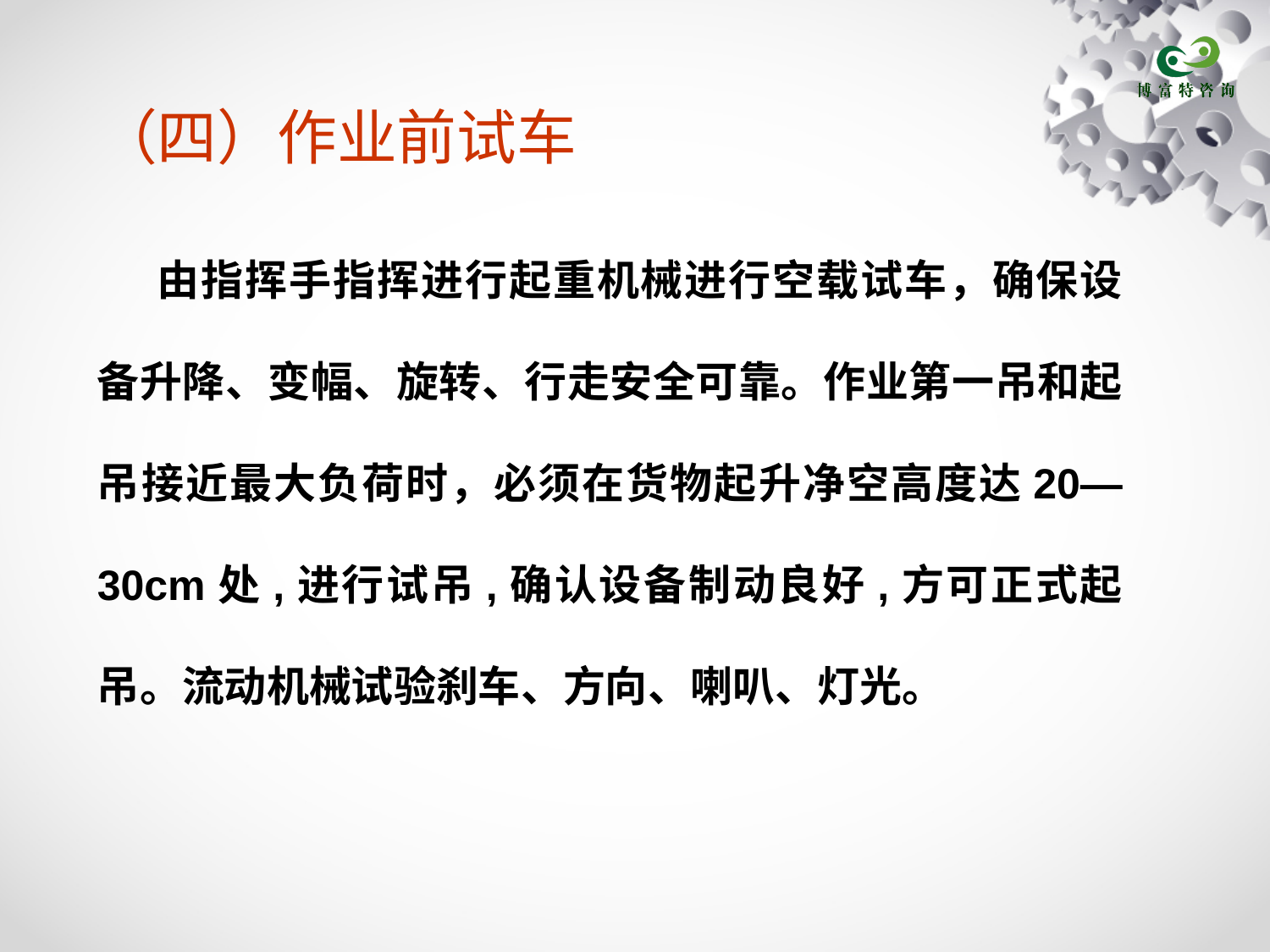

# （四）作业前试车
由指挥手指挥进行起重机械进行空载试车，确保设备升降、变幅、旋转、行走安全可靠。作业第一吊和起吊接近最大负荷时，必须在货物起升净空高度达20—30cm处,进行试吊,确认设备制动良好,方可正式起吊。流动机械试验刹车、方向、喇叭、灯光。